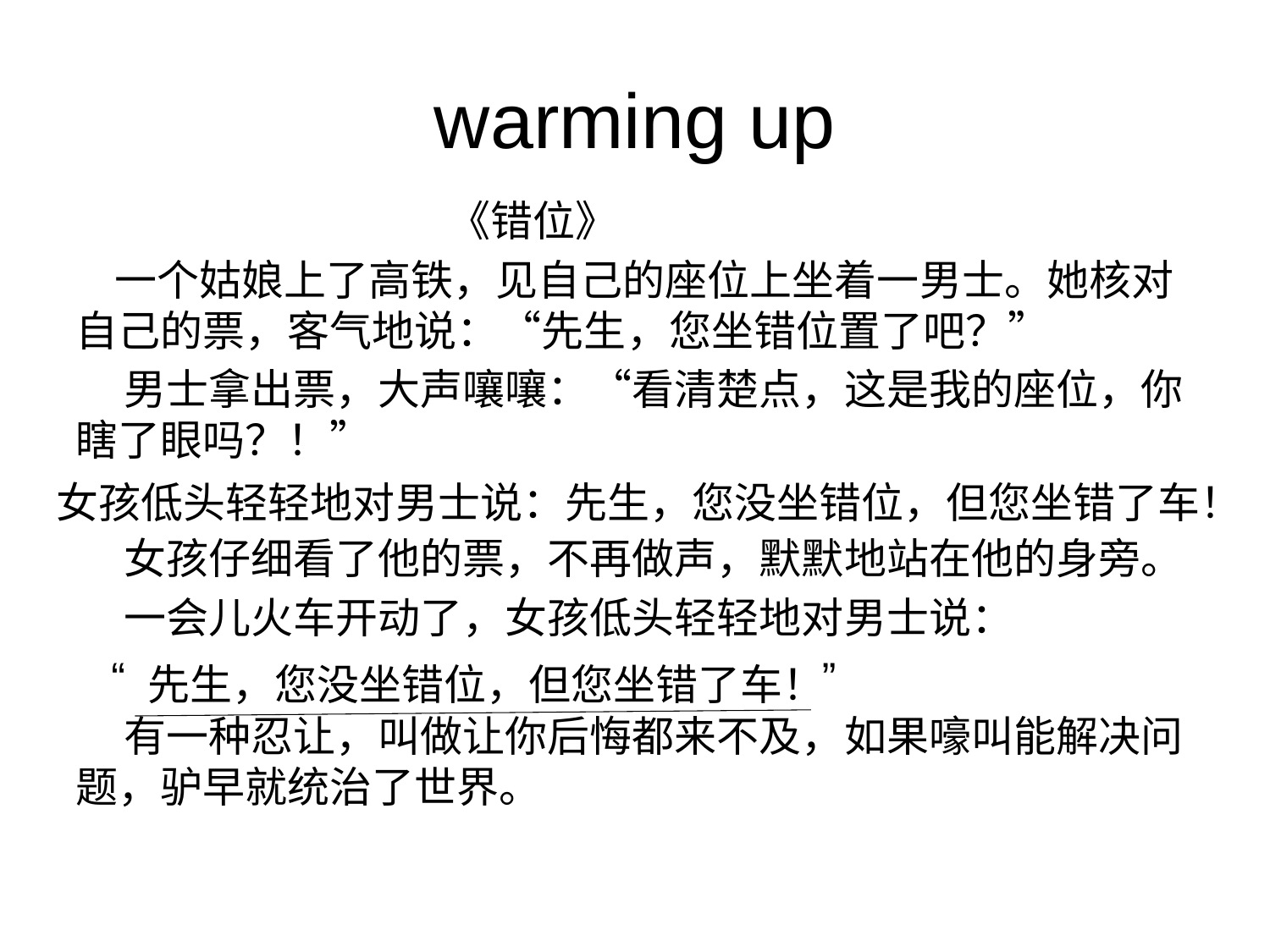

# warming up
                                      《错位》
   一个姑娘上了高铁，见自己的座位上坐着一男士。她核对自己的票，客气地说：“先生，您坐错位置了吧？”
    男士拿出票，大声嚷嚷：“看清楚点，这是我的座位，你瞎了眼吗？！”

    女孩仔细看了他的票，不再做声，默默地站在他的身旁。
    一会儿火车开动了，女孩低头轻轻地对男士说：
   “                                                           ”
    有一种忍让，叫做让你后悔都来不及，如果嚎叫能解决问题，驴早就统治了世界。

女孩低头轻轻地对男士说：先生，您没坐错位，但您坐错了车！
先生，您没坐错位，但您坐错了车！